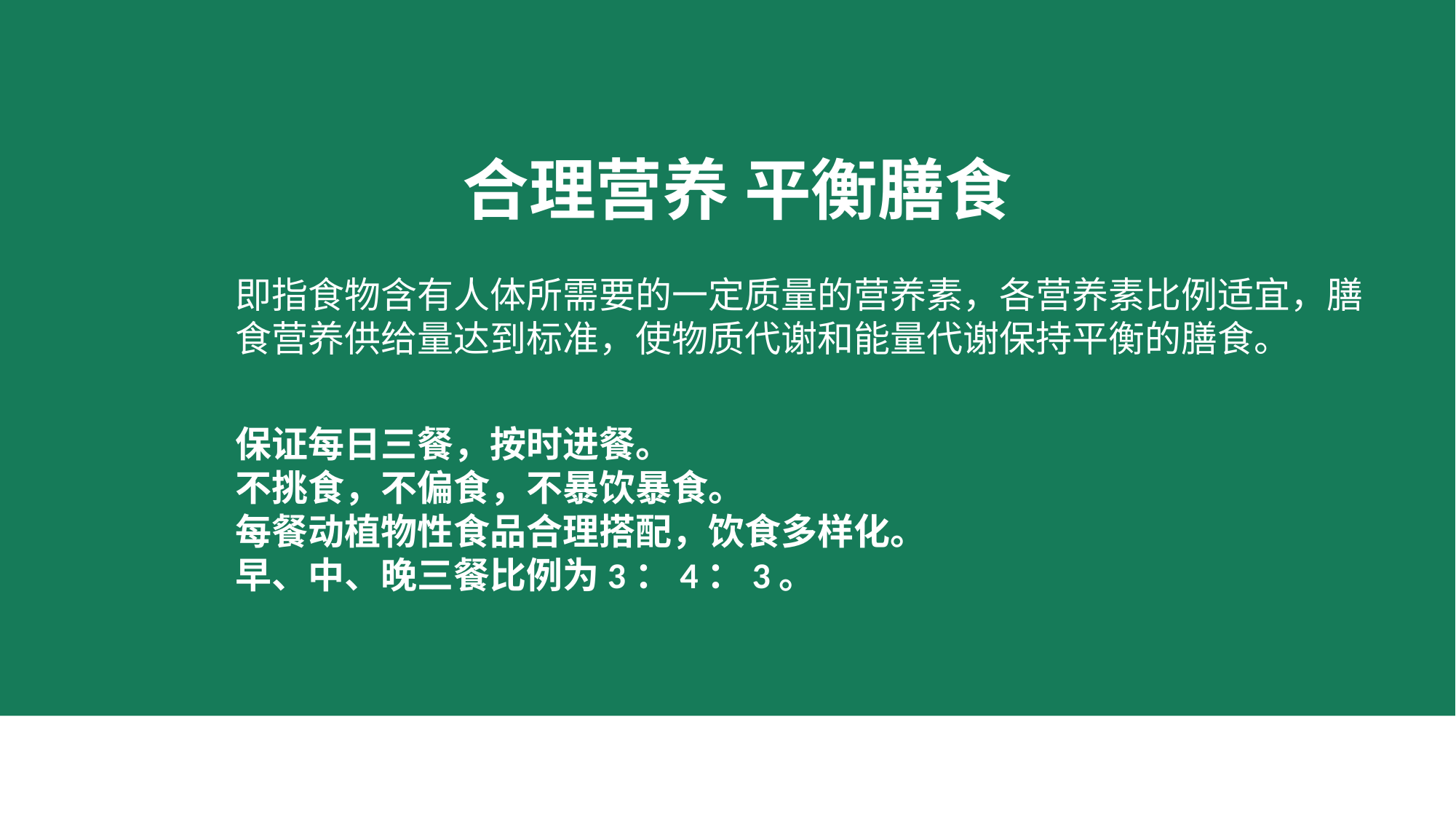

合理营养 平衡膳食
即指食物含有人体所需要的一定质量的营养素，各营养素比例适宜，膳食营养供给量达到标准，使物质代谢和能量代谢保持平衡的膳食。

保证每日三餐，按时进餐。
不挑食，不偏食，不暴饮暴食。
每餐动植物性食品合理搭配，饮食多样化。
早、中、晚三餐比例为3：4：3。